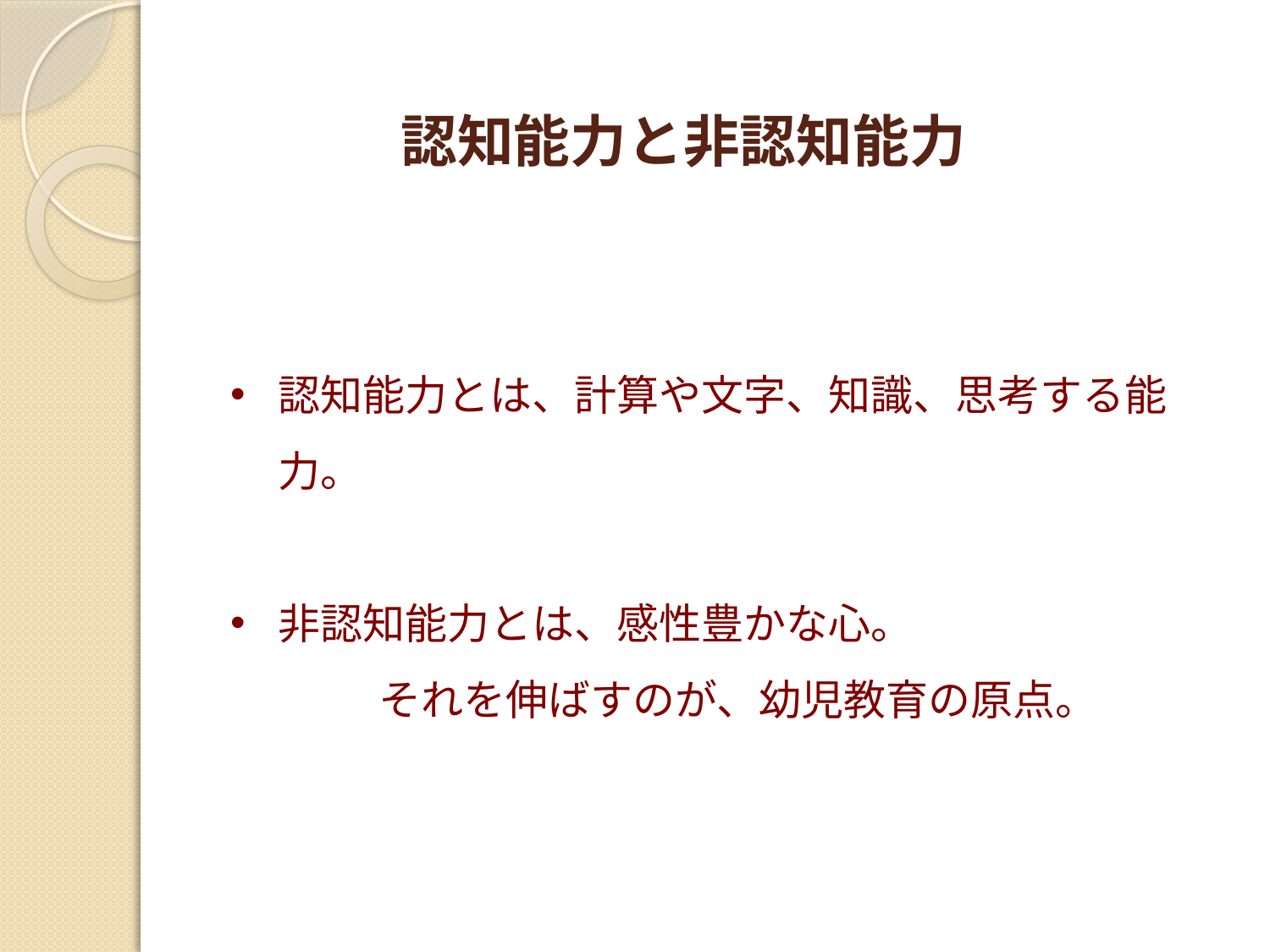

# 認知能力と非認知能力
認知能力とは、計算や文字、知識、思考する能力。

非認知能力とは、感性豊かな心。
　　それを伸ばすのが、幼児教育の原点。